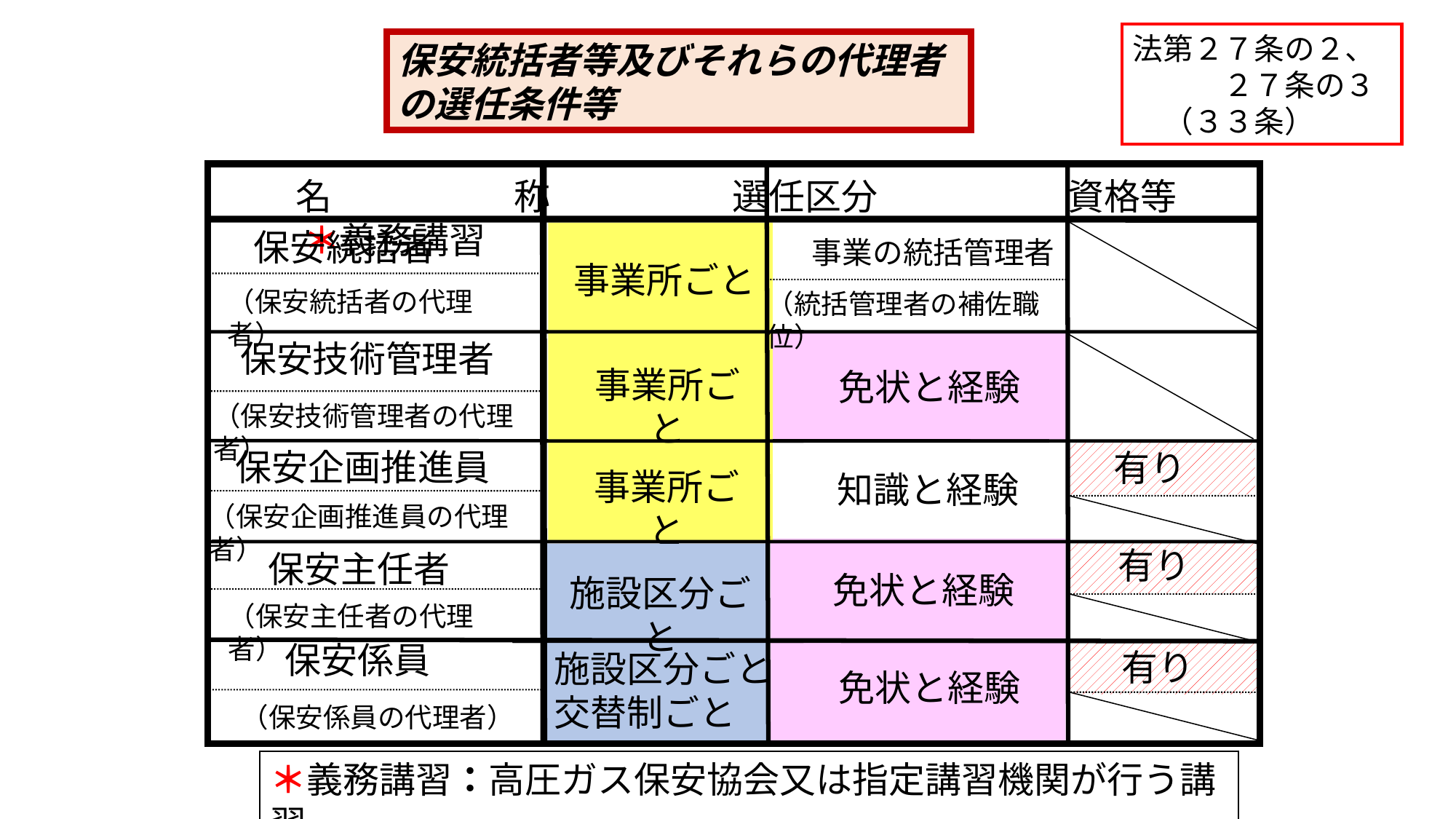

法第２７条の２、　　　２７条の３　（３３条）
保安統括者等及びそれらの代理者の選任条件等

　名　　　　　称　　　　　選任区分　　　　　 資格等　　　　＊義務講習

保安統括者

事業の統括管理者
事業所ごと

（保安統括者の代理者）
（統括管理者の補佐職位）
保安技術管理者

事業所ごと
免状と経験

（保安技術管理者の代理者）
保安企画推進員
有り

事業所ごと
知識と経験

（保安企画推進員の代理者）

有り

保安主任者

免状と経験
施設区分ごと
免状と経験

（保安主任者の代理者）

保安係員
有り

施設区分ごと交替制ごと

免状と経験

（保安係員の代理者）
＊義務講習：高圧ガス保安協会又は指定講習機関が行う講習